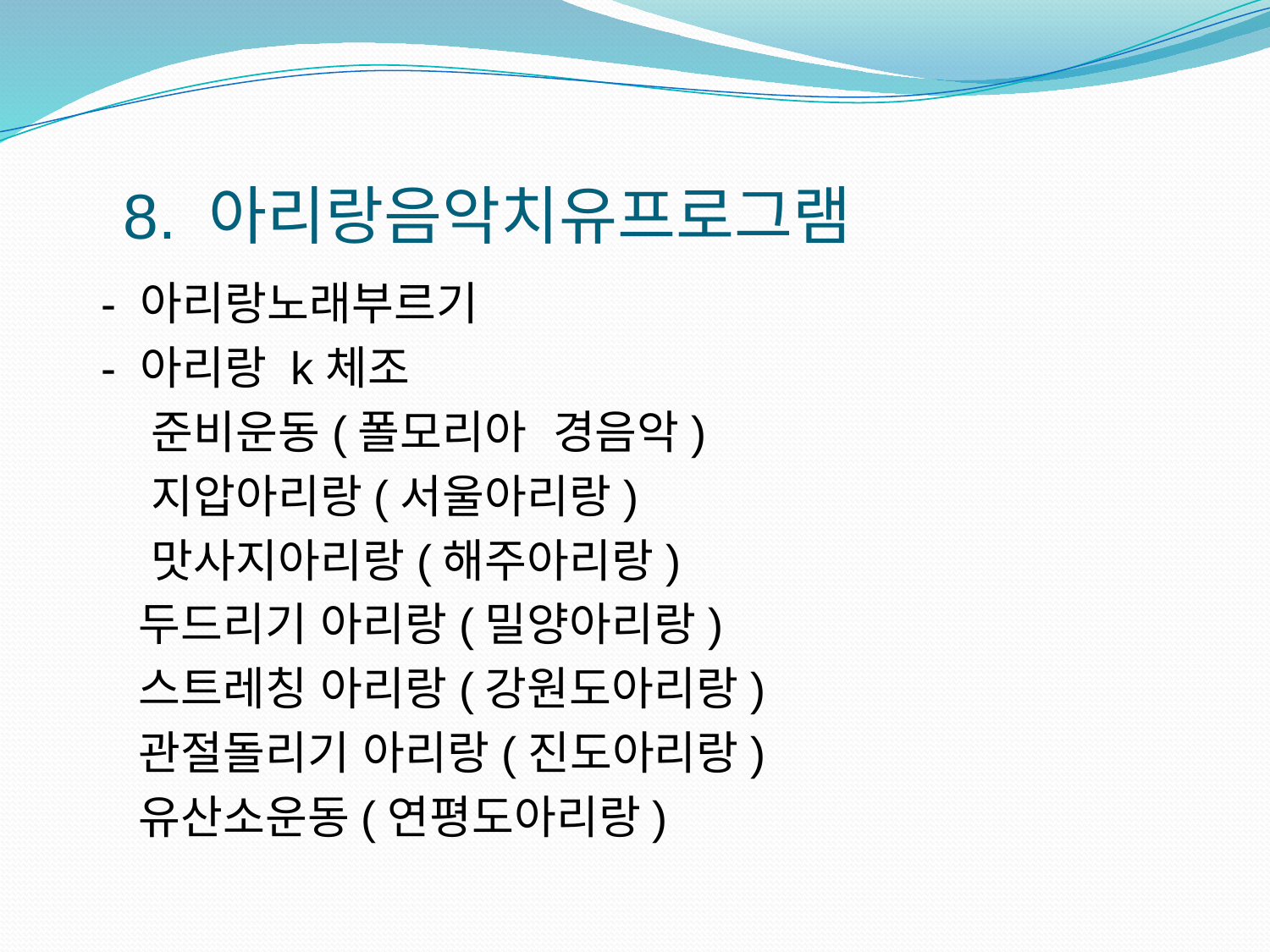

# 8. 아리랑음악치유프로그램
  - 아리랑노래부르기
  - 아리랑 k체조
     준비운동(폴모리아  경음악)
     지압아리랑(서울아리랑)
     맛사지아리랑(해주아리랑)
    두드리기 아리랑(밀양아리랑)
    스트레칭 아리랑(강원도아리랑)
    관절돌리기 아리랑(진도아리랑)
    유산소운동(연평도아리랑)